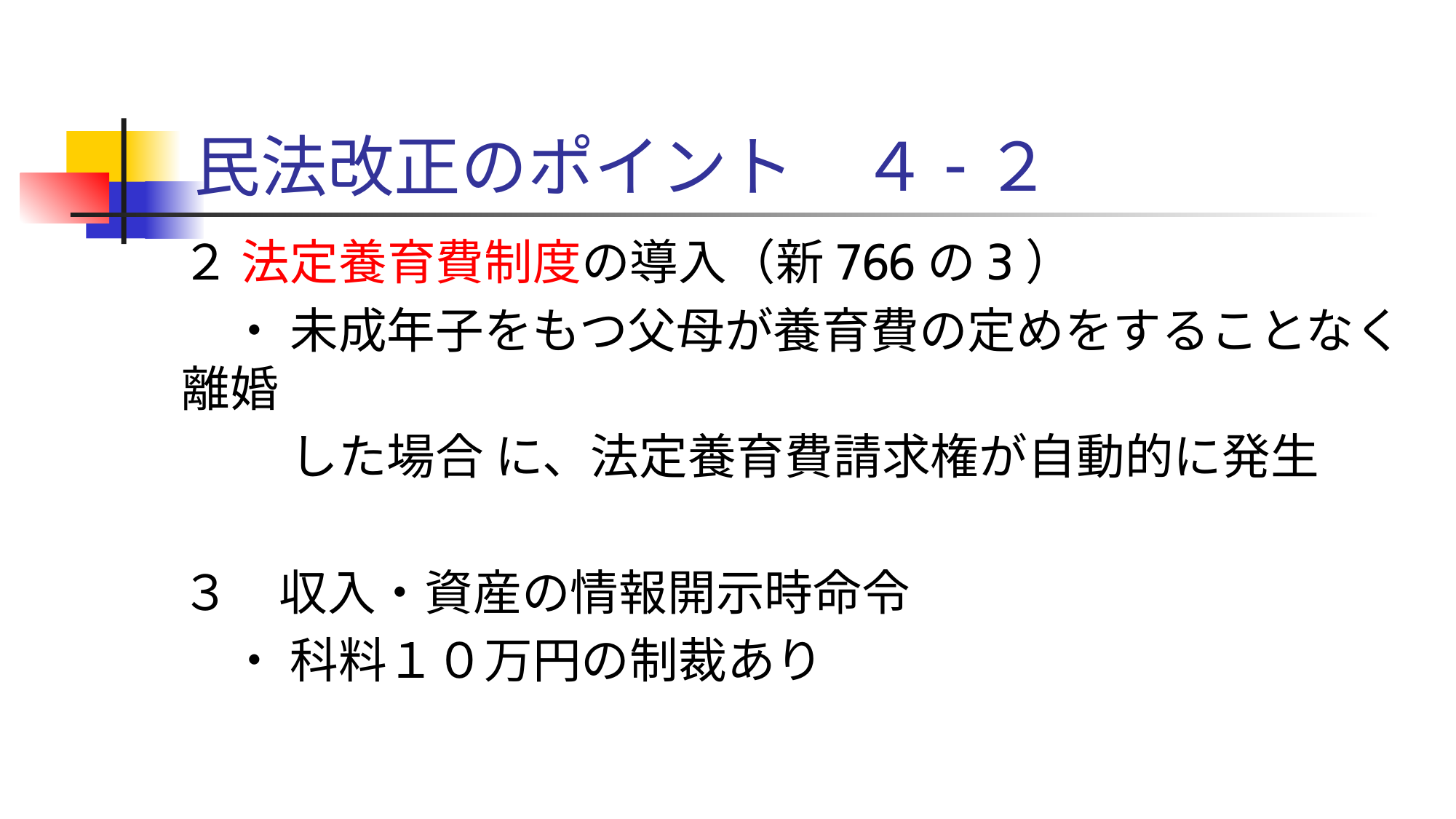

# 民法改正のポイント　４-２
２ 法定養育費制度の導入（新766の3）
　・ 未成年子をもつ父母が養育費の定めをすることなく離婚
　　 した場合 に、法定養育費請求権が自動的に発生

３　収入・資産の情報開示時命令
　・ 科料１０万円の制裁あり